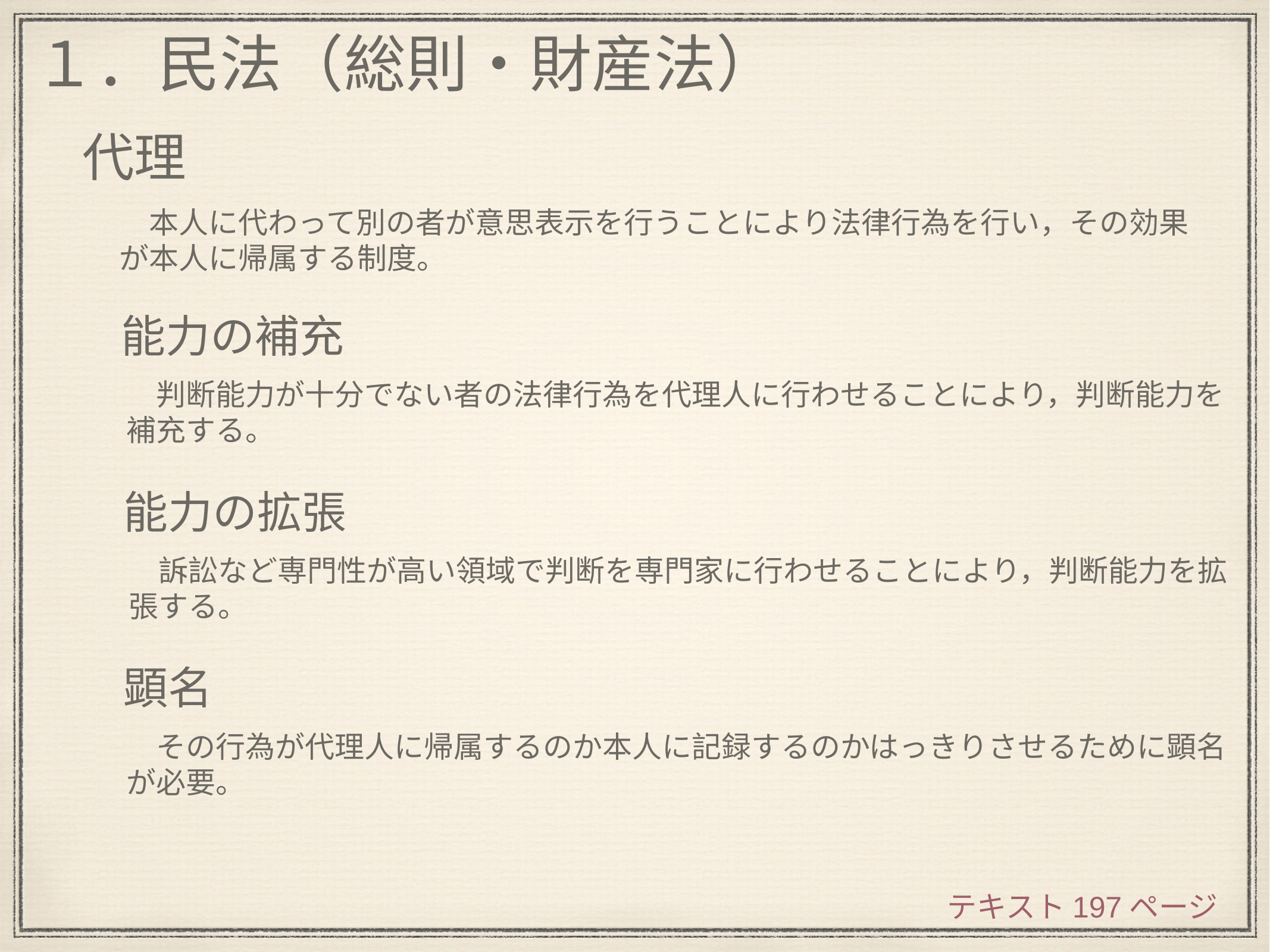

１．民法（総則・財産法）
代理
　本人に代わって別の者が意思表示を行うことにより法律行為を行い，その効果が本人に帰属する制度。
能力の補充
　判断能力が十分でない者の法律行為を代理人に行わせることにより，判断能力を補充する。
能力の拡張
　訴訟など専門性が高い領域で判断を専門家に行わせることにより，判断能力を拡張する。
顕名
　その行為が代理人に帰属するのか本人に記録するのかはっきりさせるために顕名が必要。
テキスト197ページ